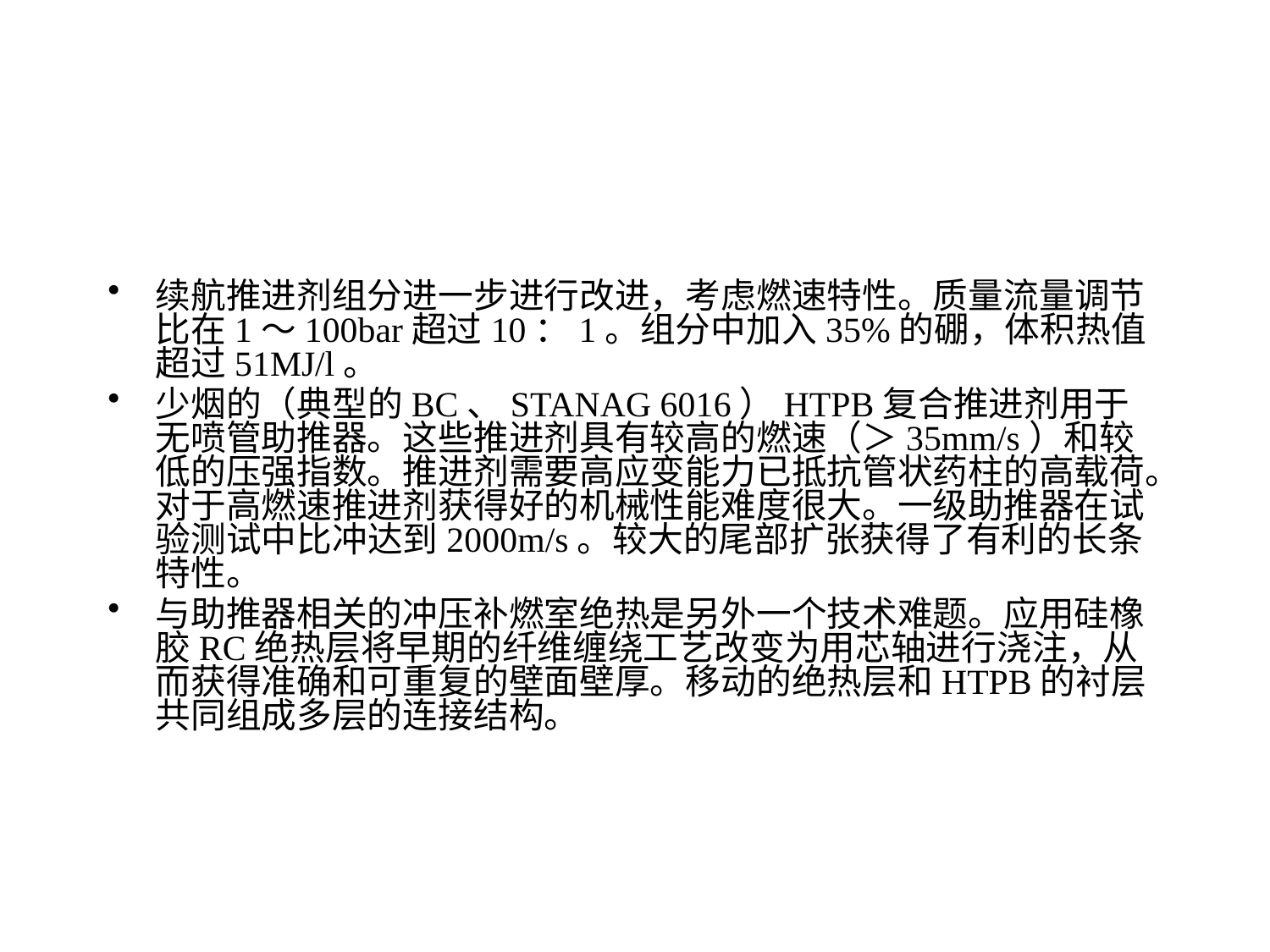

#
续航推进剂组分进一步进行改进，考虑燃速特性。质量流量调节比在1～100bar超过10：1。组分中加入35%的硼，体积热值超过51MJ/l。
少烟的（典型的BC、STANAG 6016）HTPB复合推进剂用于无喷管助推器。这些推进剂具有较高的燃速（＞35mm/s）和较低的压强指数。推进剂需要高应变能力已抵抗管状药柱的高载荷。对于高燃速推进剂获得好的机械性能难度很大。一级助推器在试验测试中比冲达到2000m/s。较大的尾部扩张获得了有利的长条特性。
与助推器相关的冲压补燃室绝热是另外一个技术难题。应用硅橡胶RC绝热层将早期的纤维缠绕工艺改变为用芯轴进行浇注，从而获得准确和可重复的壁面壁厚。移动的绝热层和HTPB的衬层共同组成多层的连接结构。